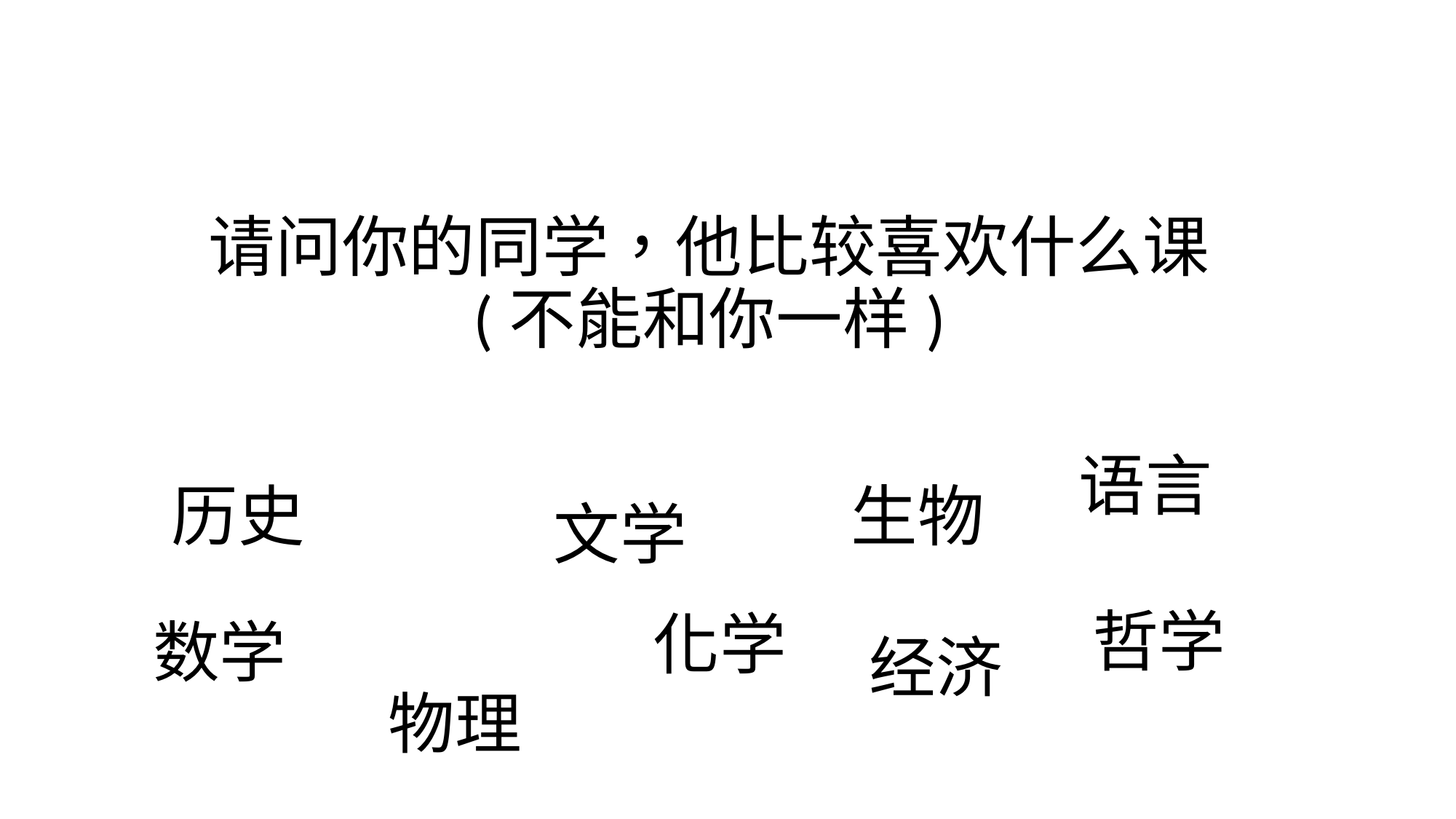

# 请问你的同学，他比较喜欢什么课 (不能和你一样)
语言
历史
生物
文学
哲学
化学
数学
经济
物理